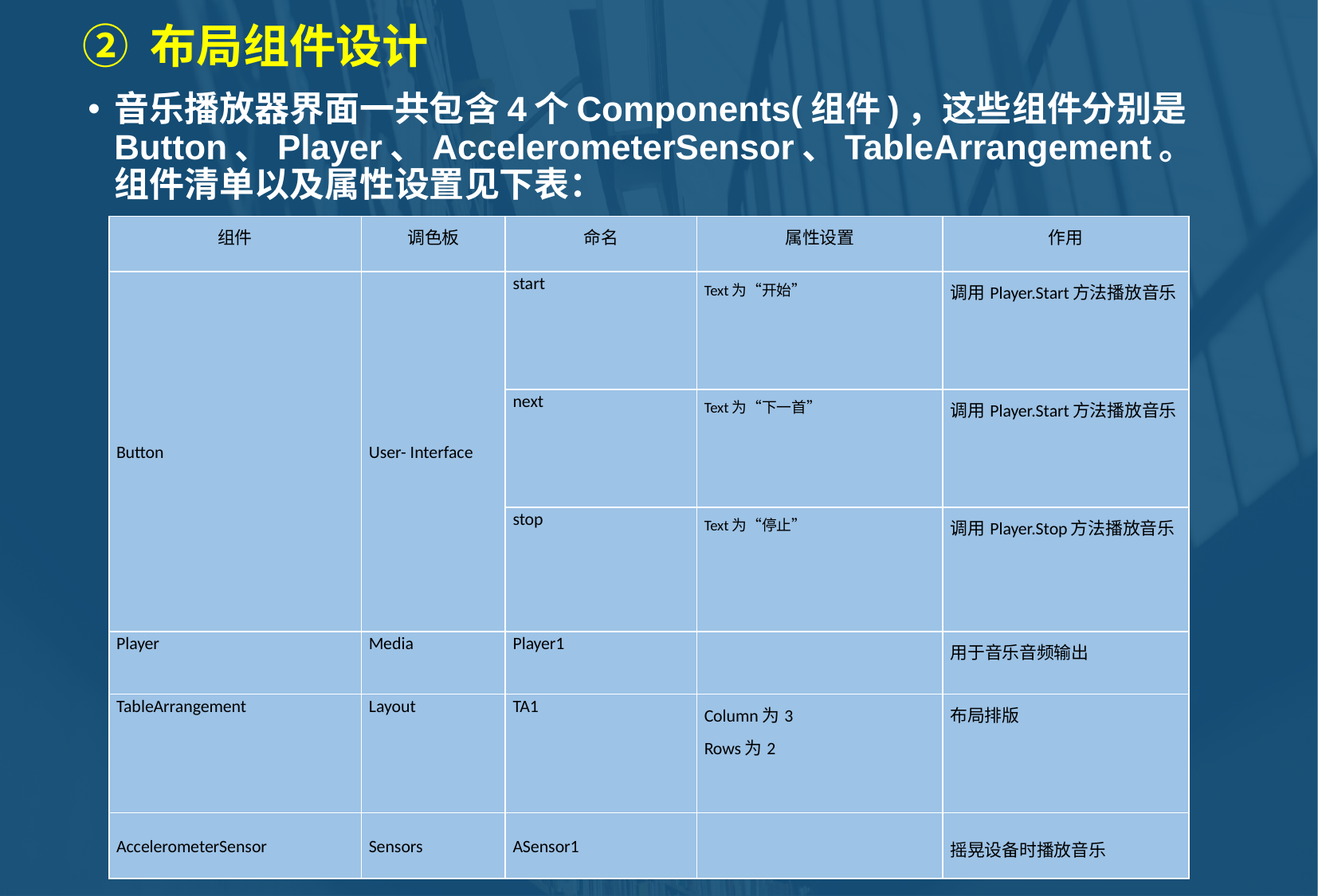

# ② 布局组件设计
音乐播放器界面一共包含4个Components(组件)，这些组件分别是Button、Player、AccelerometerSensor、TableArrangement。组件清单以及属性设置见下表：

| 组件 | 调色板 | 命名 | 属性设置 | 作用 |
| --- | --- | --- | --- | --- |
| Button | User- Interface | start | Text为“开始” | 调用Player.Start方法播放音乐 |
|  |  | next | Text为“下一首” | 调用Player.Start方法播放音乐 |
|  |  | stop | Text为“停止” | 调用Player.Stop方法播放音乐 |
| Player | Media | Player1 |  | 用于音乐音频输出 |
| TableArrangement | Layout | TA1 | Column为3 Rows为2 | 布局排版 |
| AccelerometerSensor | Sensors | ASensor1 |  | 摇晃设备时播放音乐 |